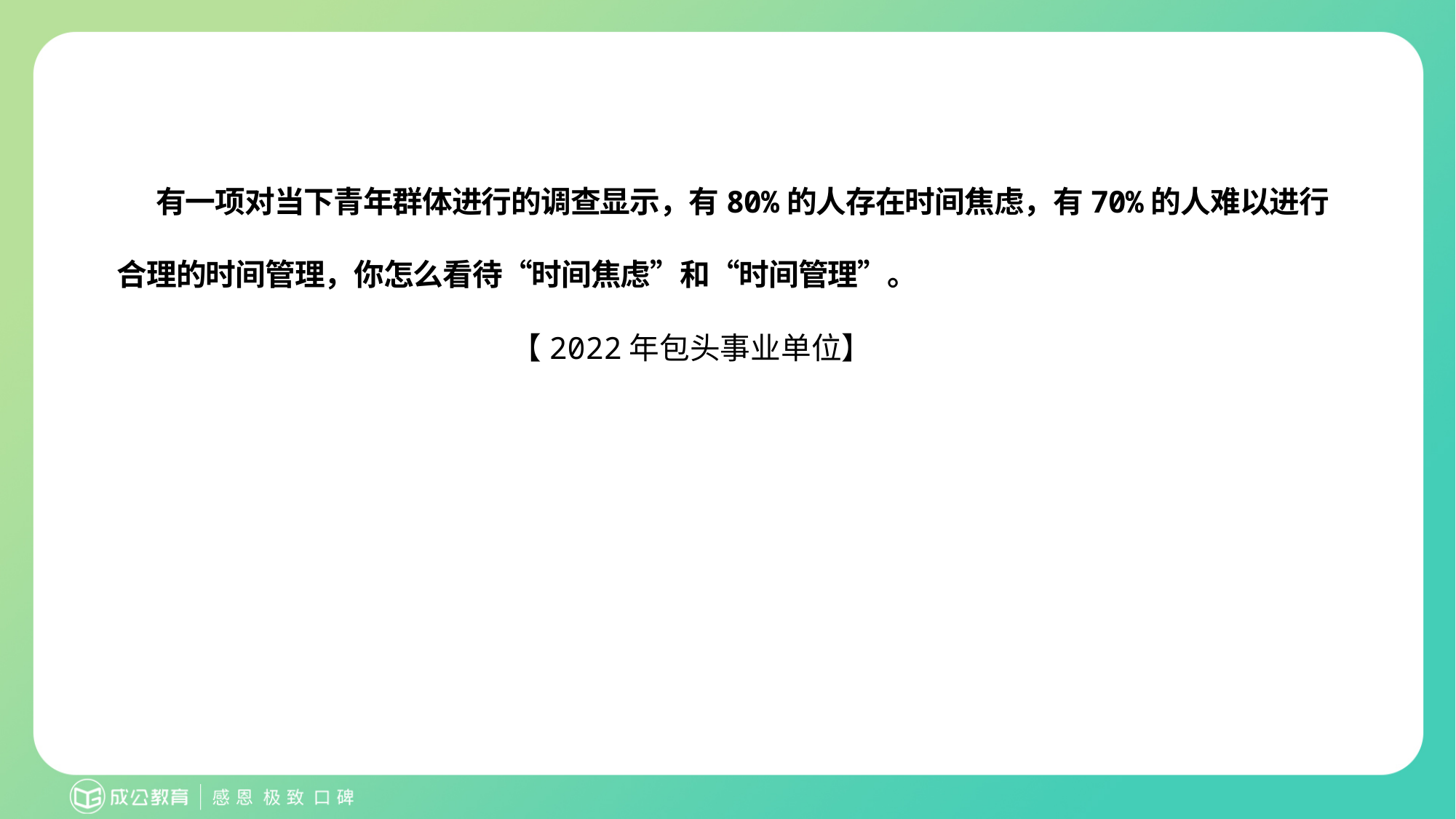

有一项对当下青年群体进行的调查显示，有80%的人存在时间焦虑，有70%的人难以进行合理的时间管理，你怎么看待“时间焦虑”和“时间管理”。
                                                        【2022年包头事业单位】